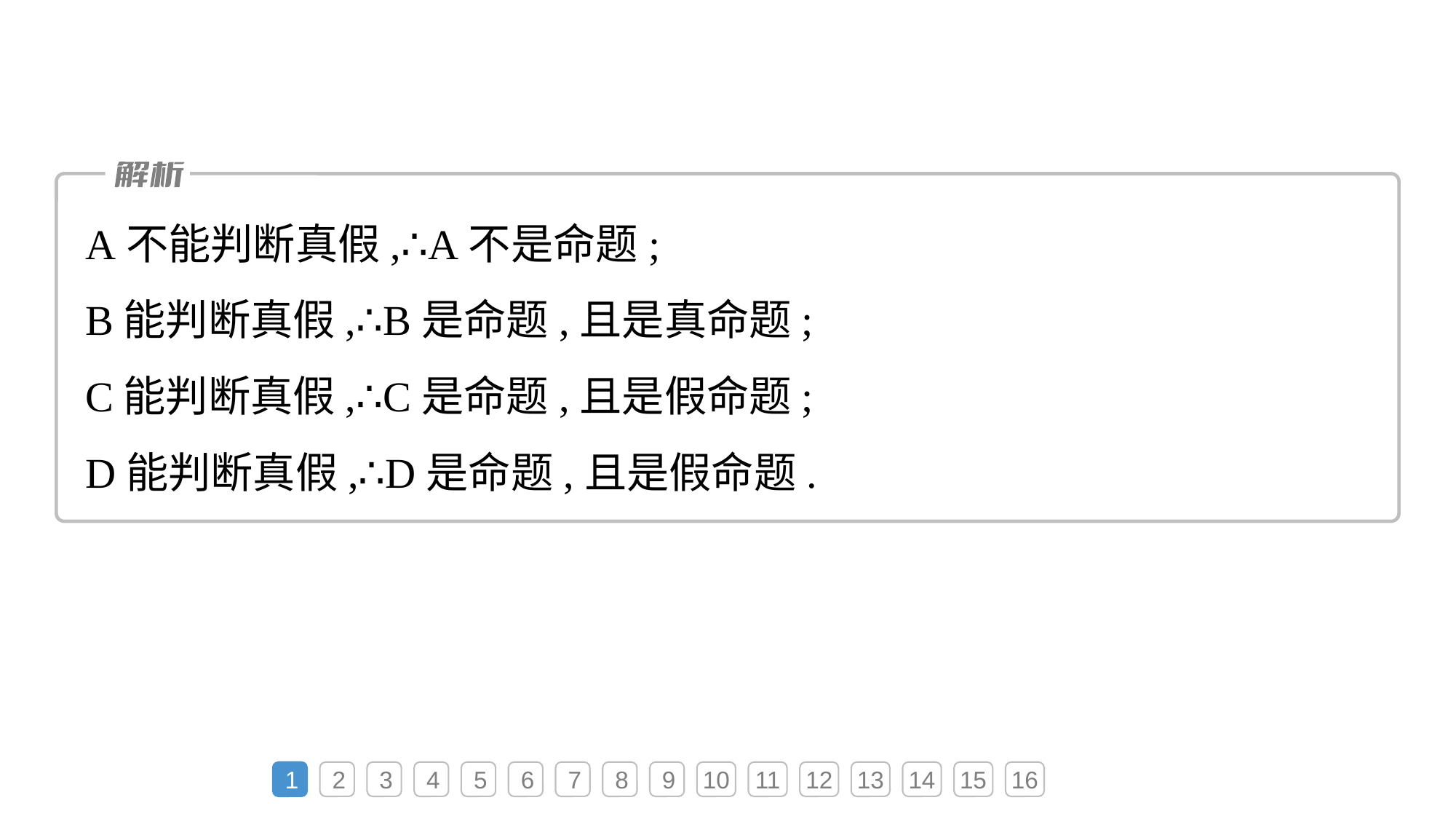

A不能判断真假,∴A不是命题;
B能判断真假,∴B是命题,且是真命题;
C能判断真假,∴C是命题,且是假命题;
D能判断真假,∴D是命题,且是假命题.
1
2
3
4
5
6
7
8
9
10
11
12
13
14
15
16